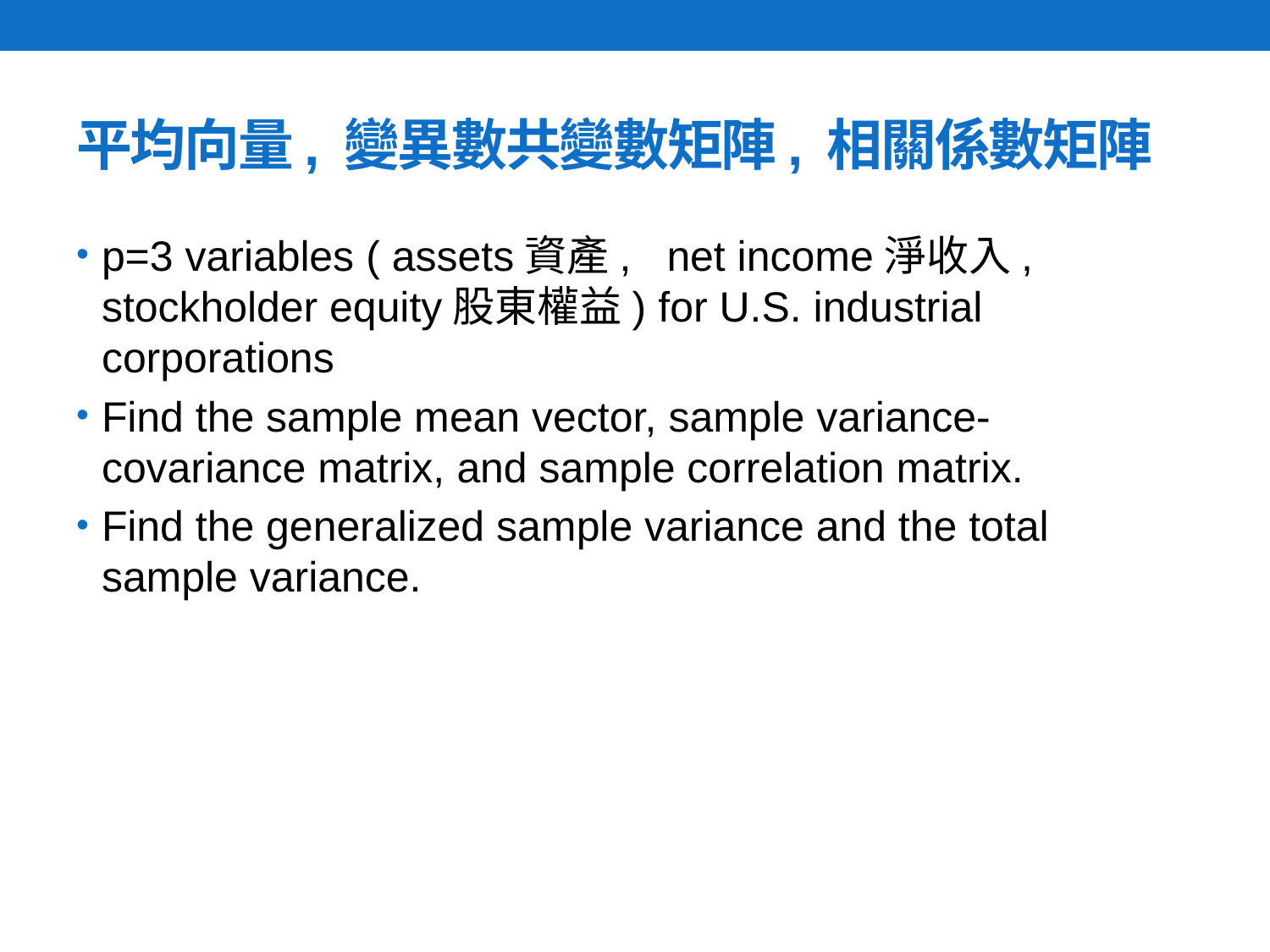

# 平均向量, 變異數共變數矩陣, 相關係數矩陣
p=3 variables ( assets資產,   net income淨收入,   stockholder equity股東權益) for U.S. industrial corporations
Find the sample mean vector, sample variance-covariance matrix, and sample correlation matrix.
Find the generalized sample variance and the total sample variance.